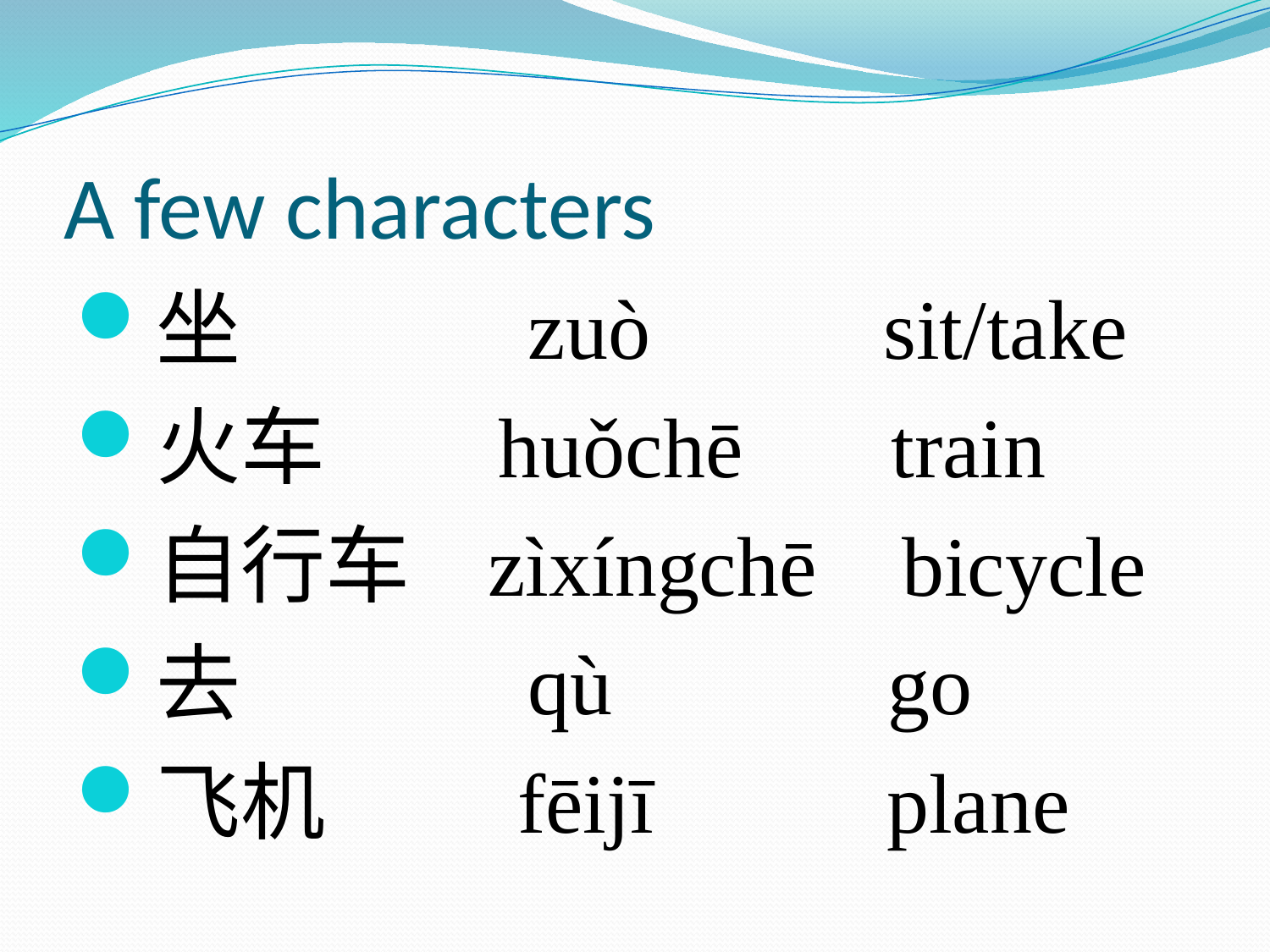

# A few characters
坐              zuò           sit/take
火车        huǒchē       train
自行车   zìxíngchē    bicycle
去              qù             go
飞机         fēijī           plane